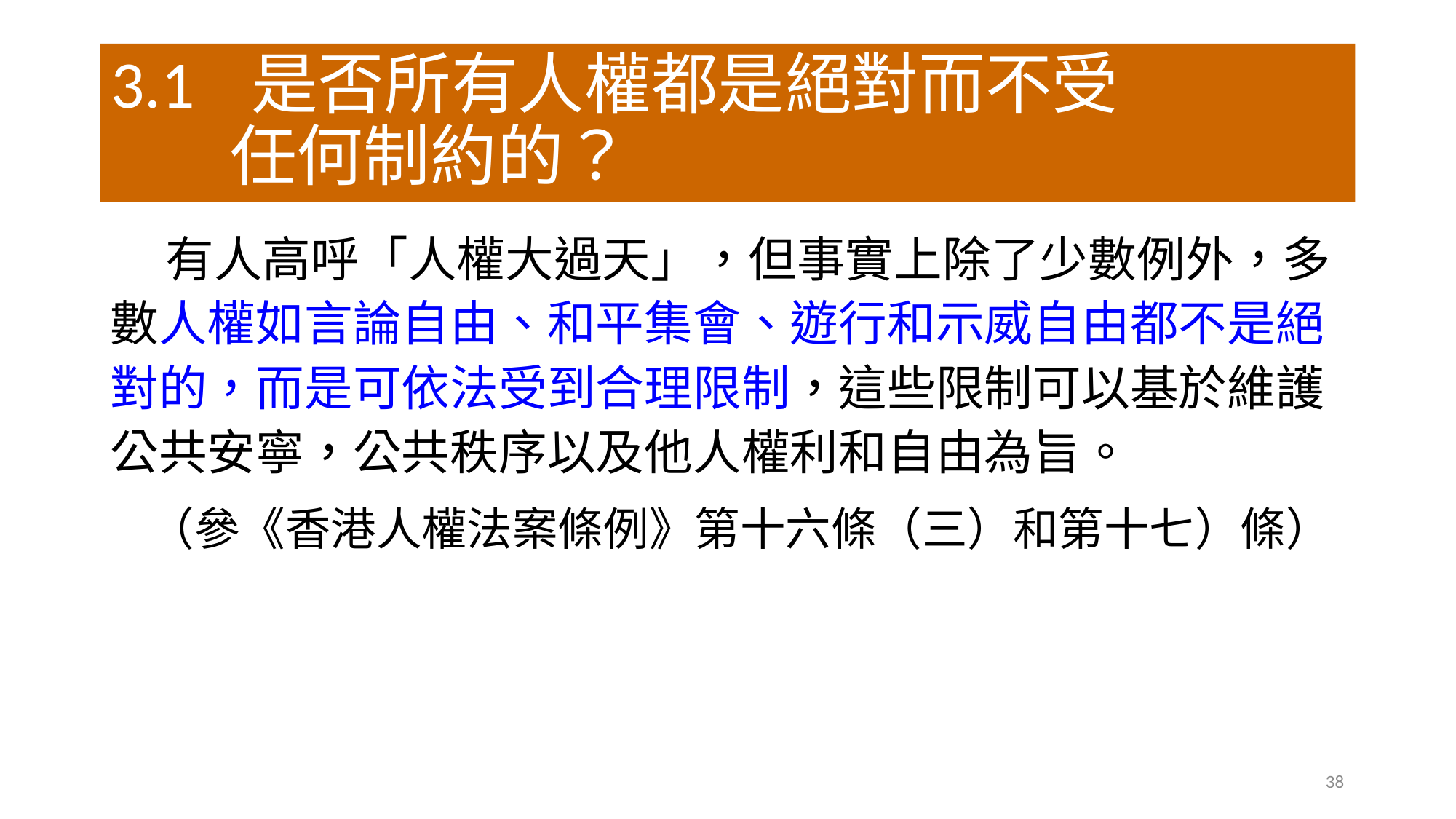

# 3.1	 是否所有人權都是絕對而不受 任何制約的？
    有人高呼「人權大過天」，但事實上除了少數例外，多數人權如言論自由、和平集會、遊行和示威自由都不是絕對的，而是可依法受到合理限制，這些限制可以基於維護公共安寧，公共秩序以及他人權利和自由為旨。
（參《香港人權法案條例》第十六條（三）和第十七）條）
38